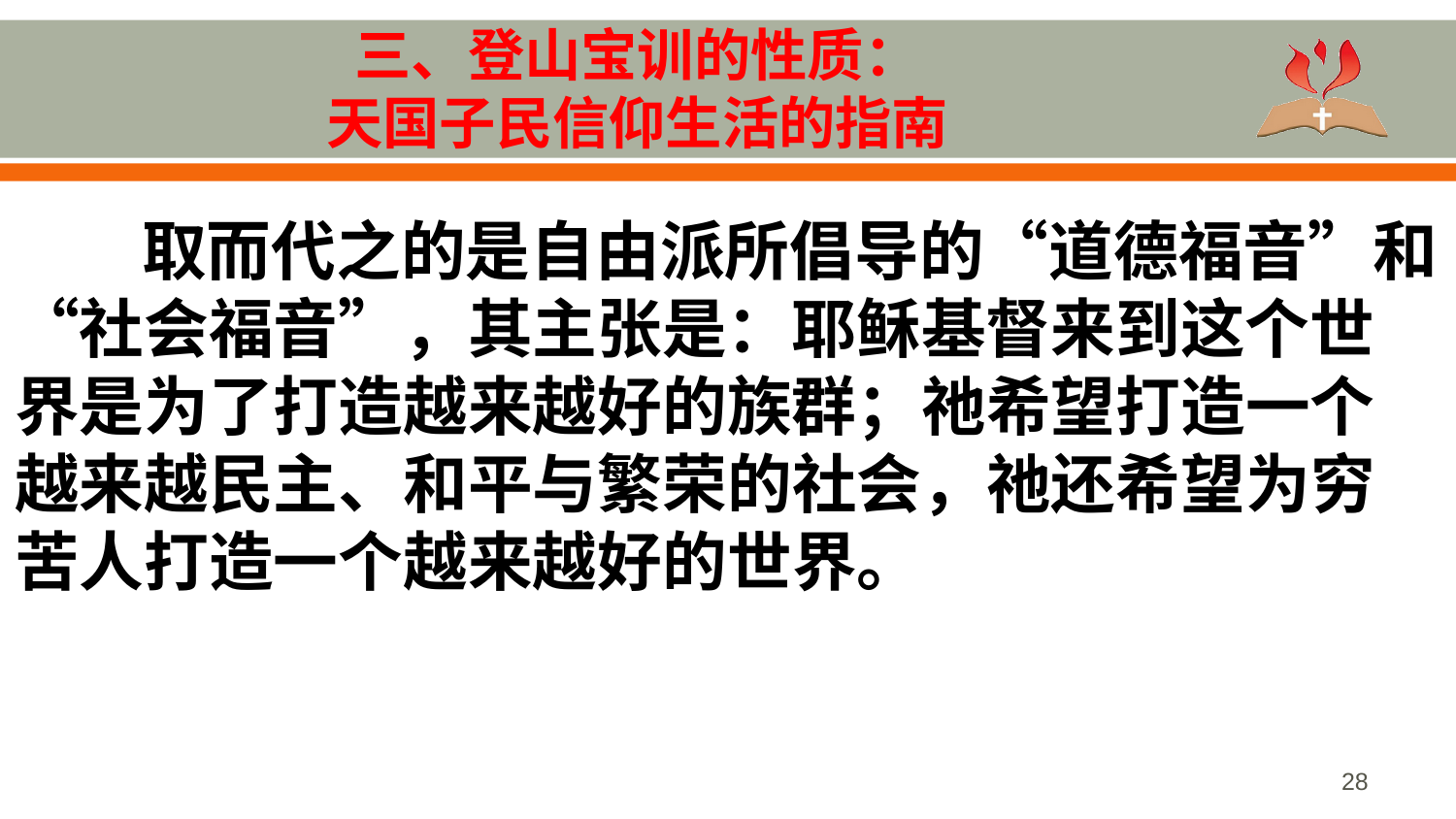

# 三、登山宝训的性质： 天国子民信仰生活的指南
取而代之的是自由派所倡导的“道德福音”和“社会福音”，其主张是：耶稣基督来到这个世界是为了打造越来越好的族群；祂希望打造一个越来越民主、和平与繁荣的社会，祂还希望为穷苦人打造一个越来越好的世界。

28